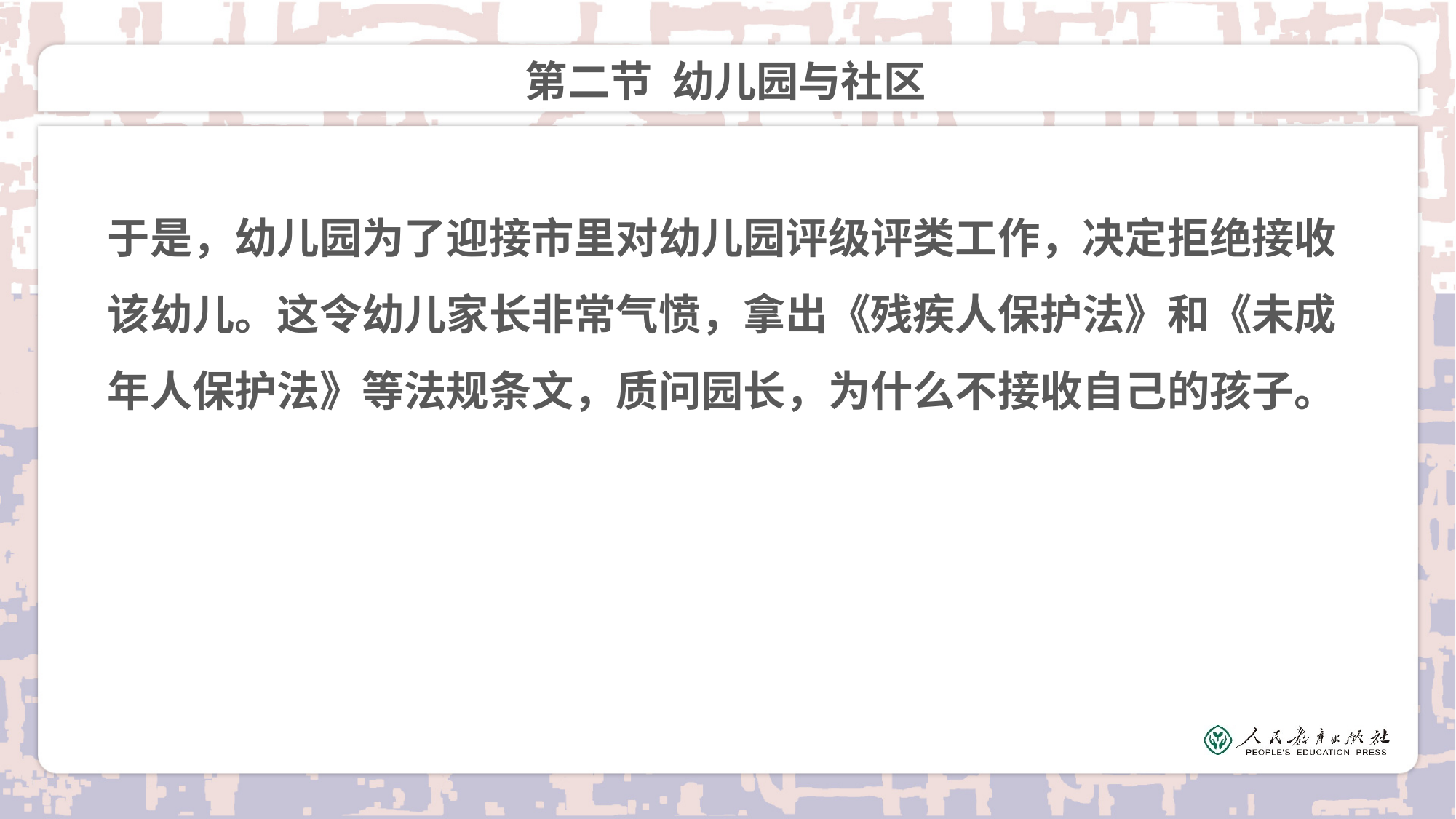

# 第二节  幼儿园与社区
于是，幼儿园为了迎接市里对幼儿园评级评类工作，决定拒绝接收该幼儿。这令幼儿家长非常气愤，拿出《残疾人保护法》和《未成年人保护法》等法规条文，质问园长，为什么不接收自己的孩子。